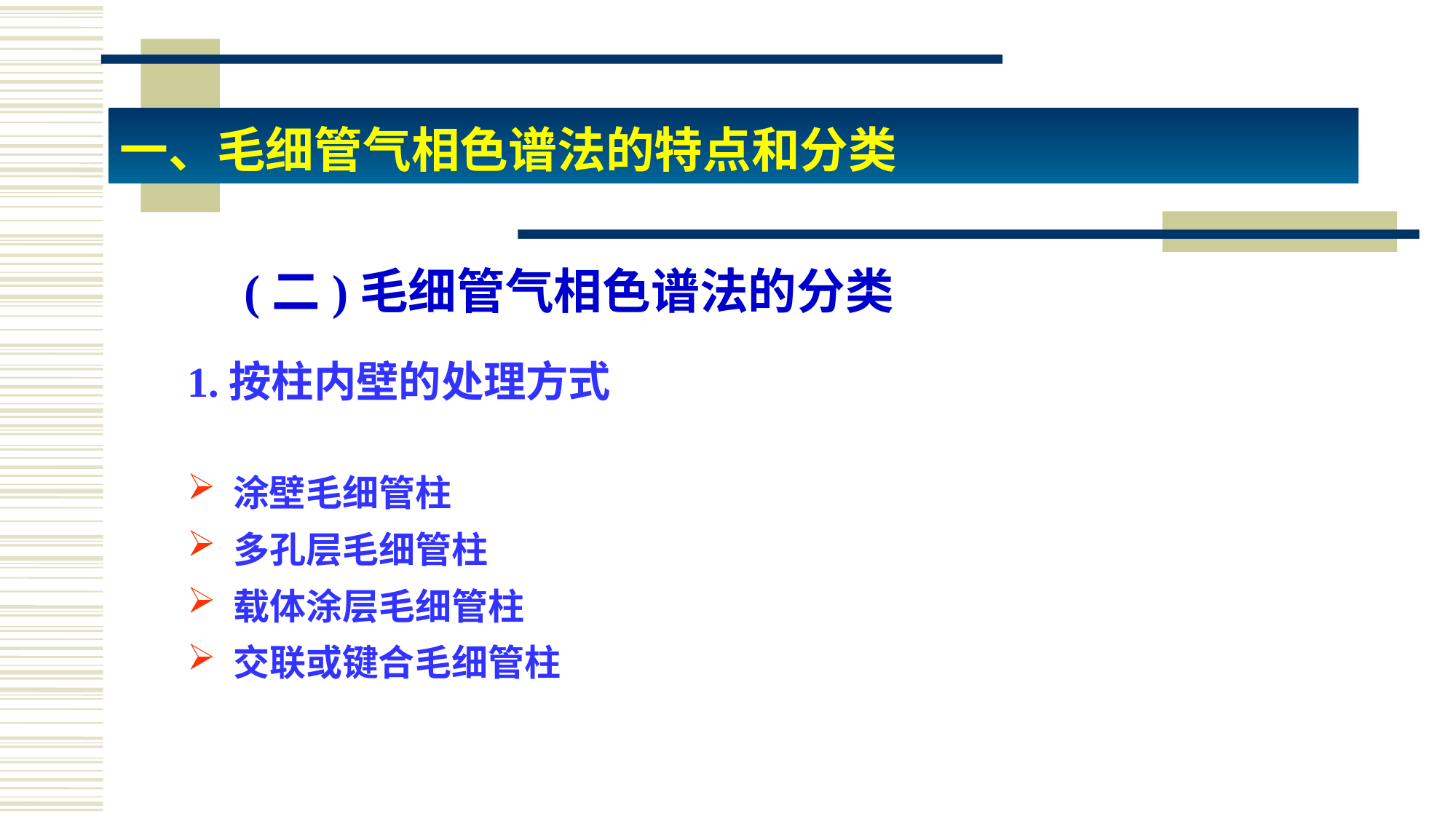

一、毛细管气相色谱法的特点和分类
(二)毛细管气相色谱法的分类
1.按柱内壁的处理方式

 涂壁毛细管柱
 多孔层毛细管柱
 载体涂层毛细管柱
 交联或键合毛细管柱